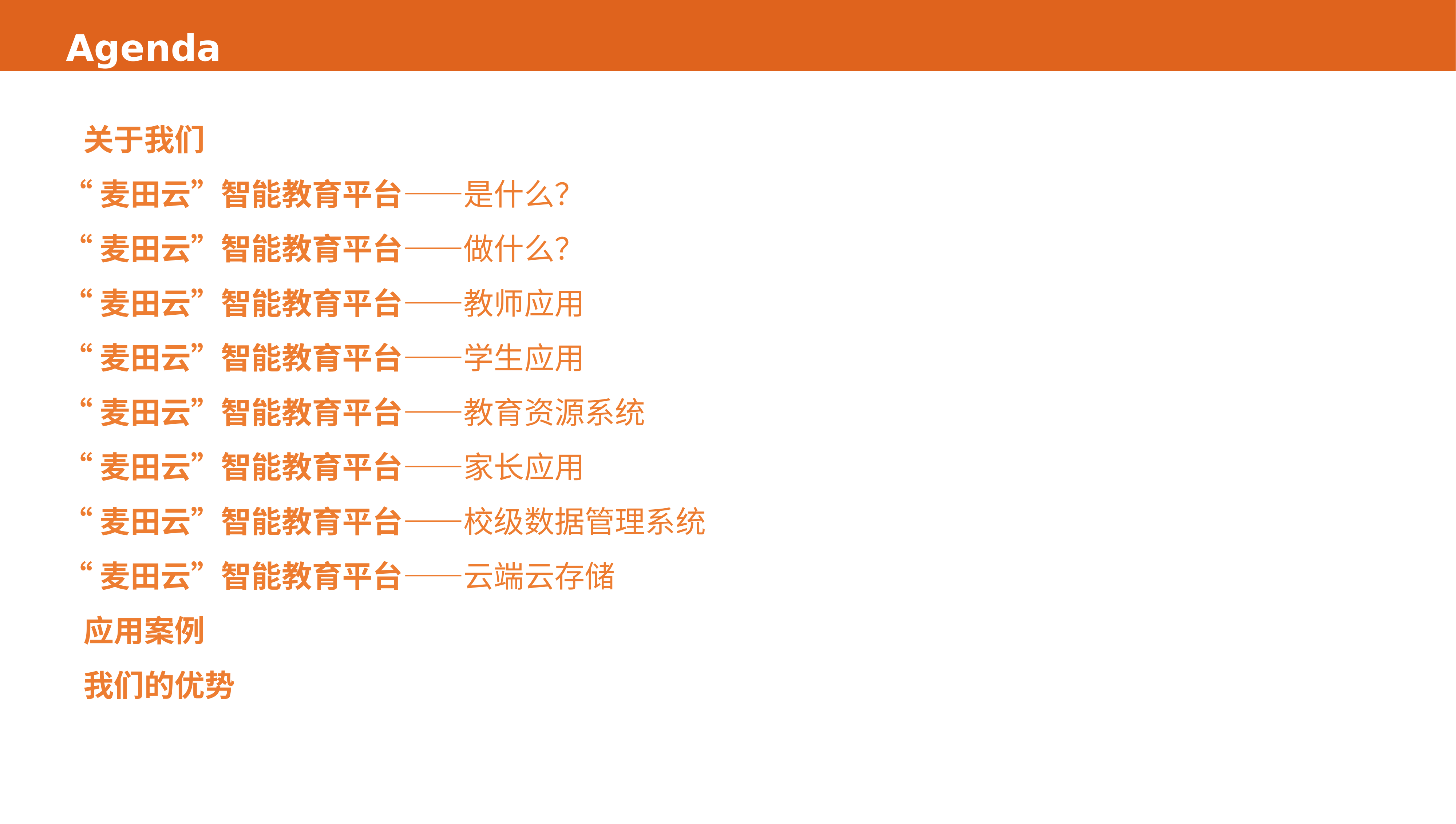

Agenda
  关于我们
“麦田云”智能教育平台——是什么？
“麦田云”智能教育平台——做什么？
“麦田云”智能教育平台——教师应用
“麦田云”智能教育平台——学生应用
“麦田云”智能教育平台——教育资源系统
“麦田云”智能教育平台——家长应用
“麦田云”智能教育平台——校级数据管理系统
“麦田云”智能教育平台——云端云存储
  应用案例
  我们的优势